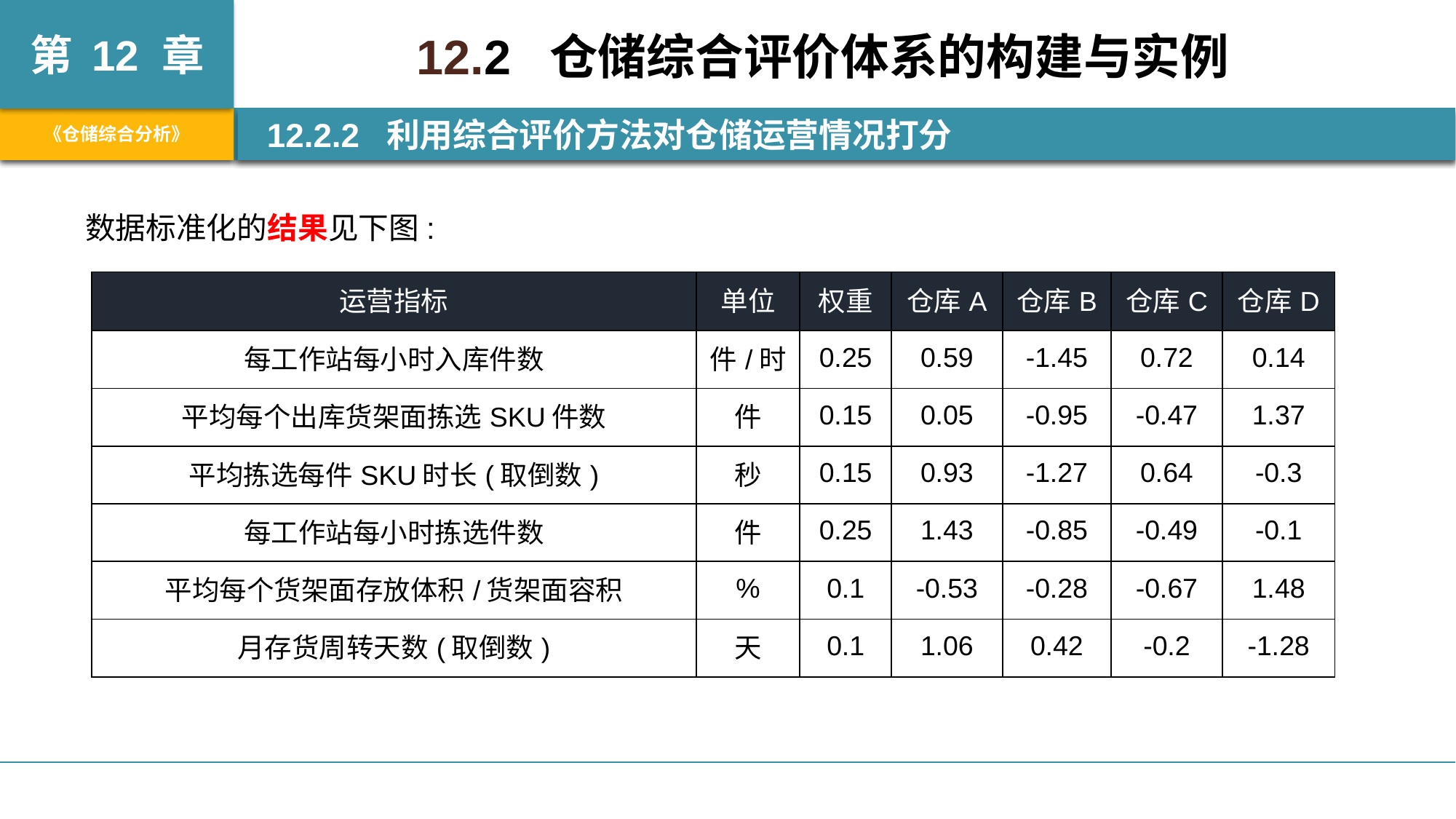

12.2  仓储综合评价体系的构建与实例
  12.2.2  利用综合评价方法对仓储运营情况打分
数据标准化的结果见下图:
| 运营指标 | 单位 | 权重 | 仓库A | 仓库B | 仓库C | 仓库D |
| --- | --- | --- | --- | --- | --- | --- |
| 每工作站每小时入库件数 | 件/时 | 0.25 | 0.59 | -1.45 | 0.72 | 0.14 |
| 平均每个出库货架面拣选SKU件数 | 件 | 0.15 | 0.05 | -0.95 | -0.47 | 1.37 |
| 平均拣选每件SKU时长(取倒数) | 秒 | 0.15 | 0.93 | -1.27 | 0.64 | -0.3 |
| 每工作站每小时拣选件数 | 件 | 0.25 | 1.43 | -0.85 | -0.49 | -0.1 |
| 平均每个货架面存放体积/货架面容积 | % | 0.1 | -0.53 | -0.28 | -0.67 | 1.48 |
| 月存货周转天数(取倒数) | 天 | 0.1 | 1.06 | 0.42 | -0.2 | -1.28 |